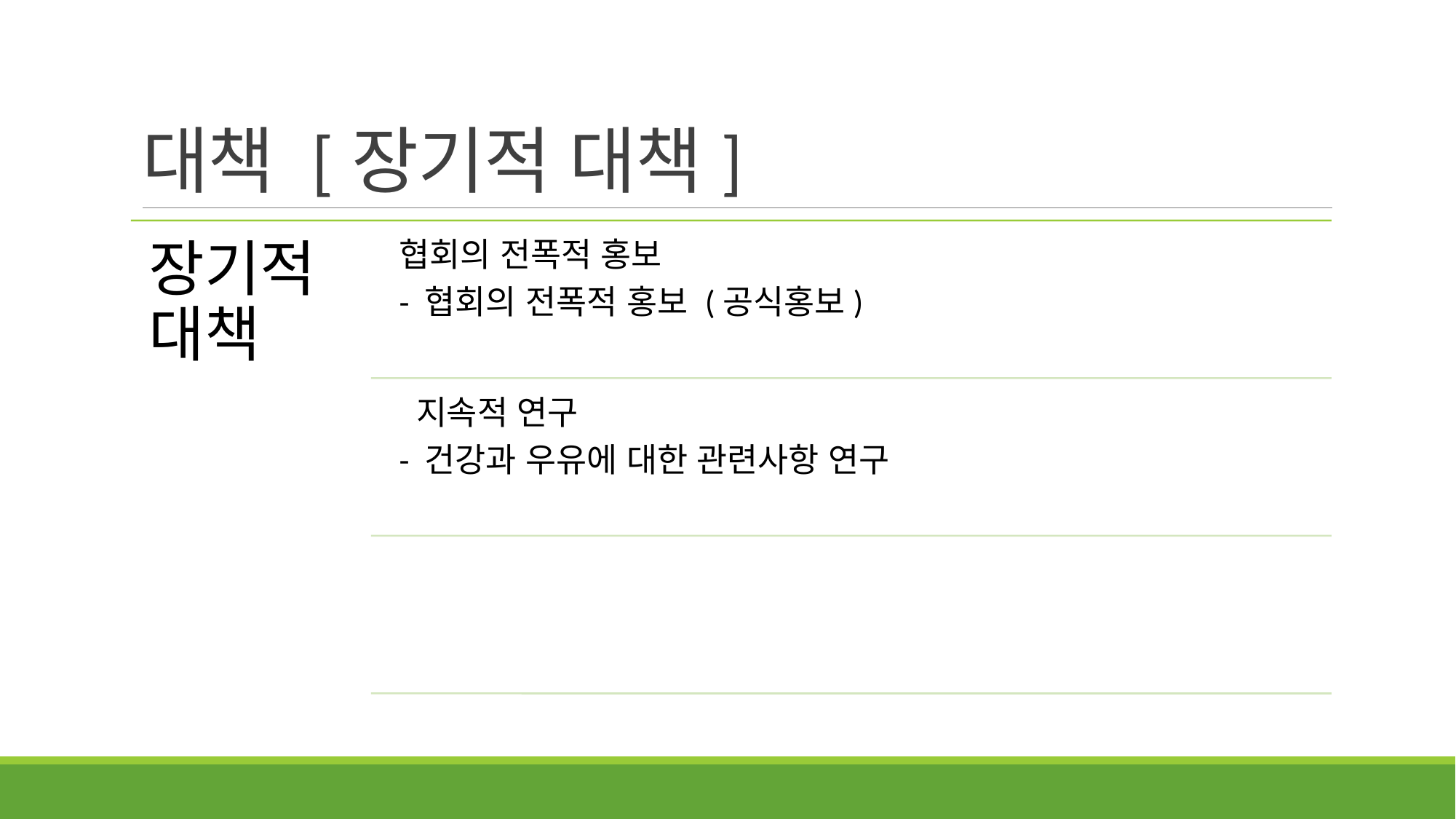

# 대책 [장기적 대책]
장기적 대책
협회의 전폭적 홍보
- 협회의 전폭적 홍보 (공식홍보)
 지속적 연구
- 건강과 우유에 대한 관련사항 연구